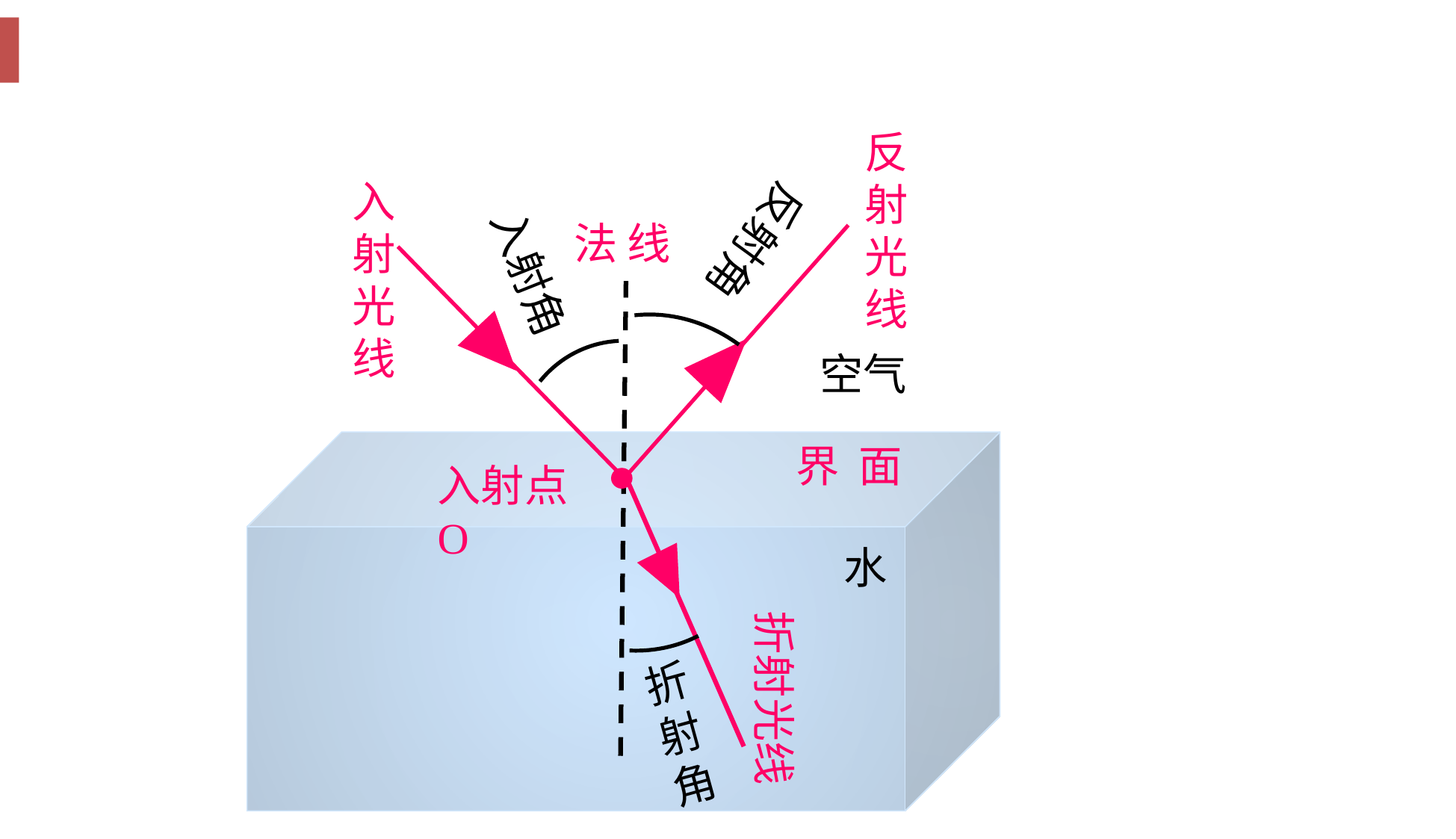

反射光线
入射光线
反射角
入射角
法 线

空气

界  面
入射点O

水

折射光线
折射角